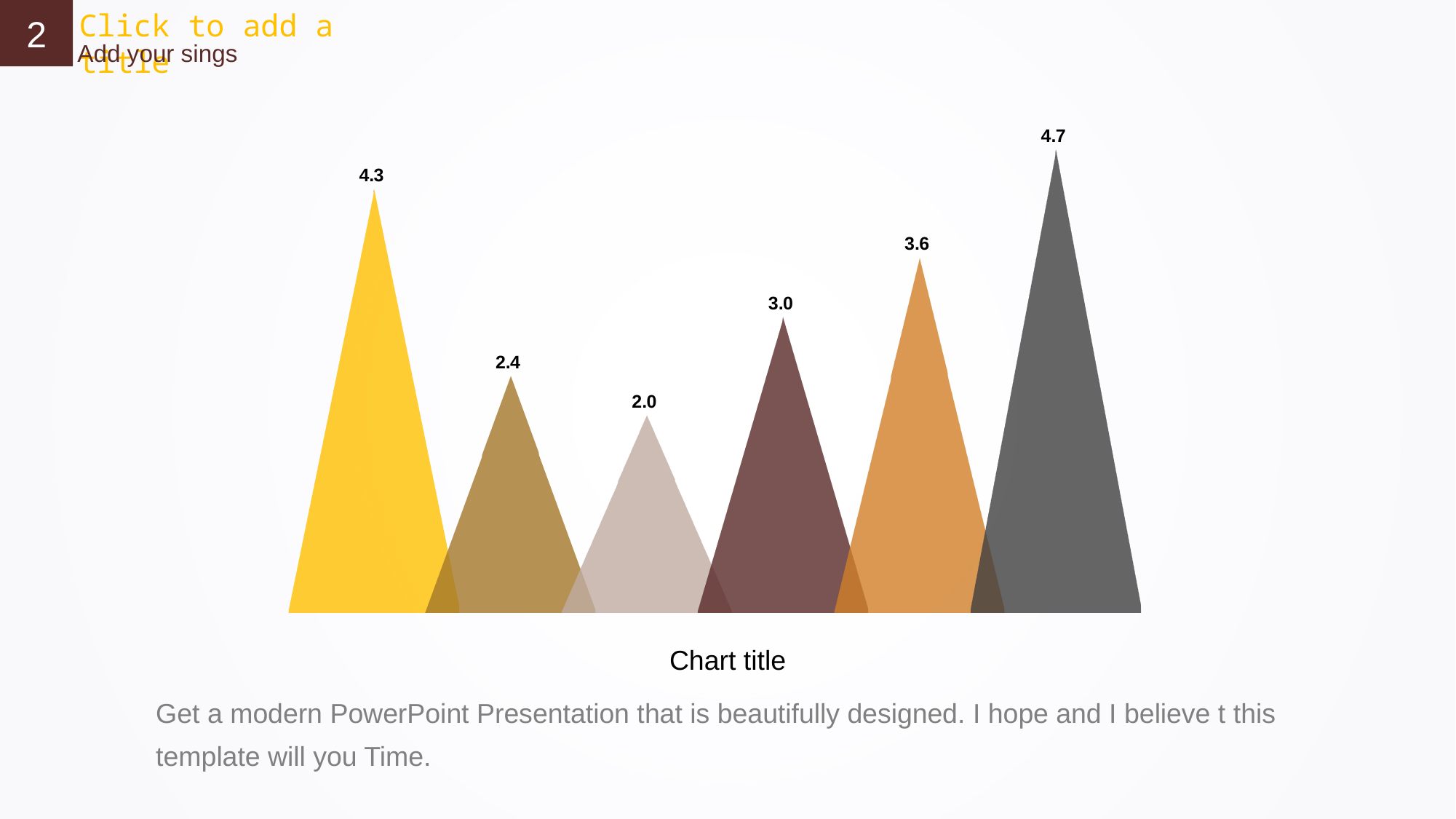

2
Click to add a title
Add your sings

### Chart

| Category | 一月 | 二月 | 三月 | 四月 | 五月 | 六月 |
|---|---|---|---|---|---|---|
| 类别 1 | 4.3 | 2.4 | 2.0 | 3.0 | 3.6 | 4.7 |
Chart title
Get a modern PowerPoint Presentation that is beautifully designed. I hope and I believe t this template will you Time.